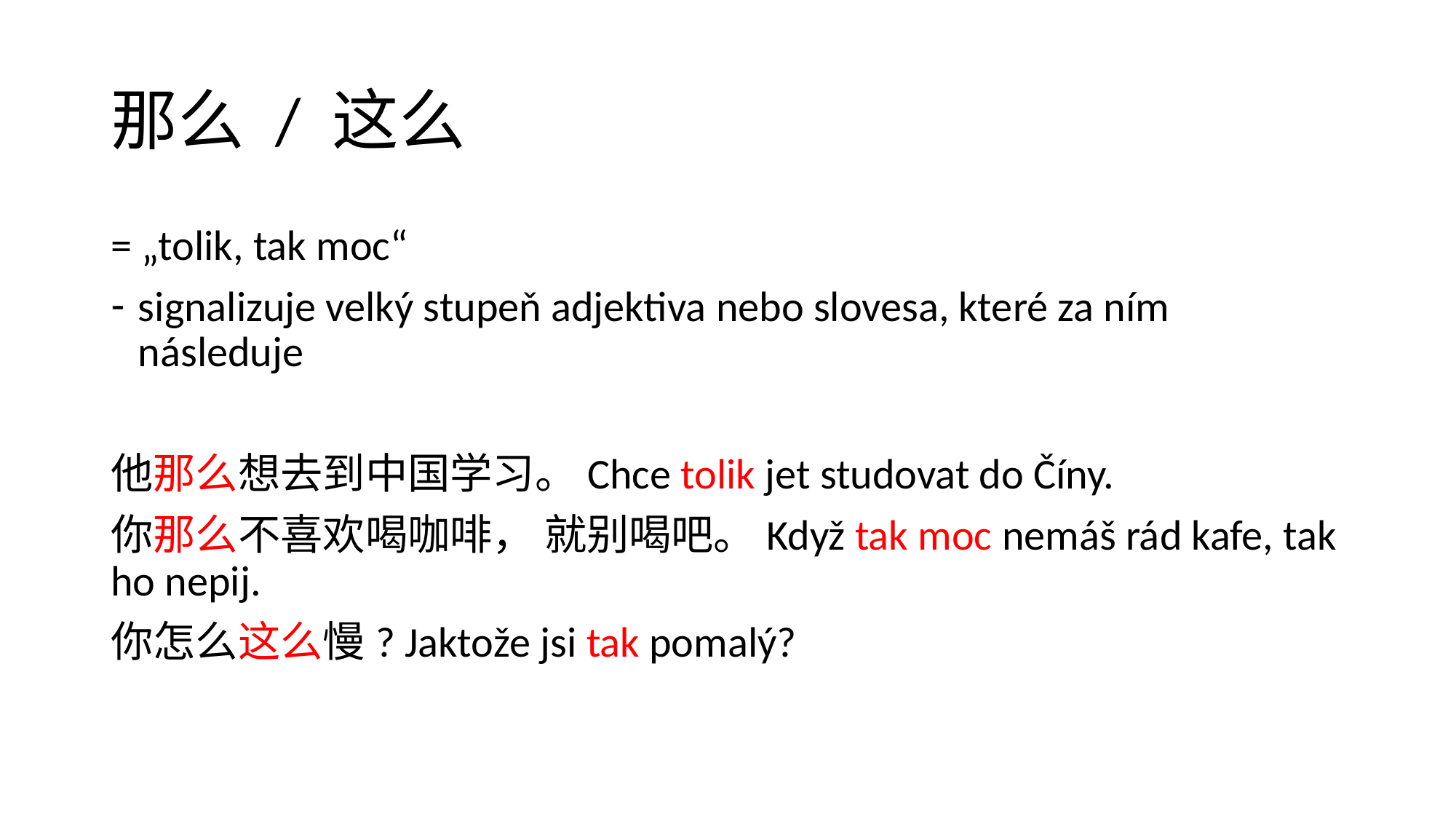

# 那么 / 这么
= „tolik, tak moc“
signalizuje velký stupeň adjektiva nebo slovesa, které za ním následuje

他那么想去到中国学习。Chce tolik jet studovat do Číny.
你那么不喜欢喝咖啡， 就别喝吧。Když tak moc nemáš rád kafe, tak ho nepij.
你怎么这么慢? Jaktože jsi tak pomalý?